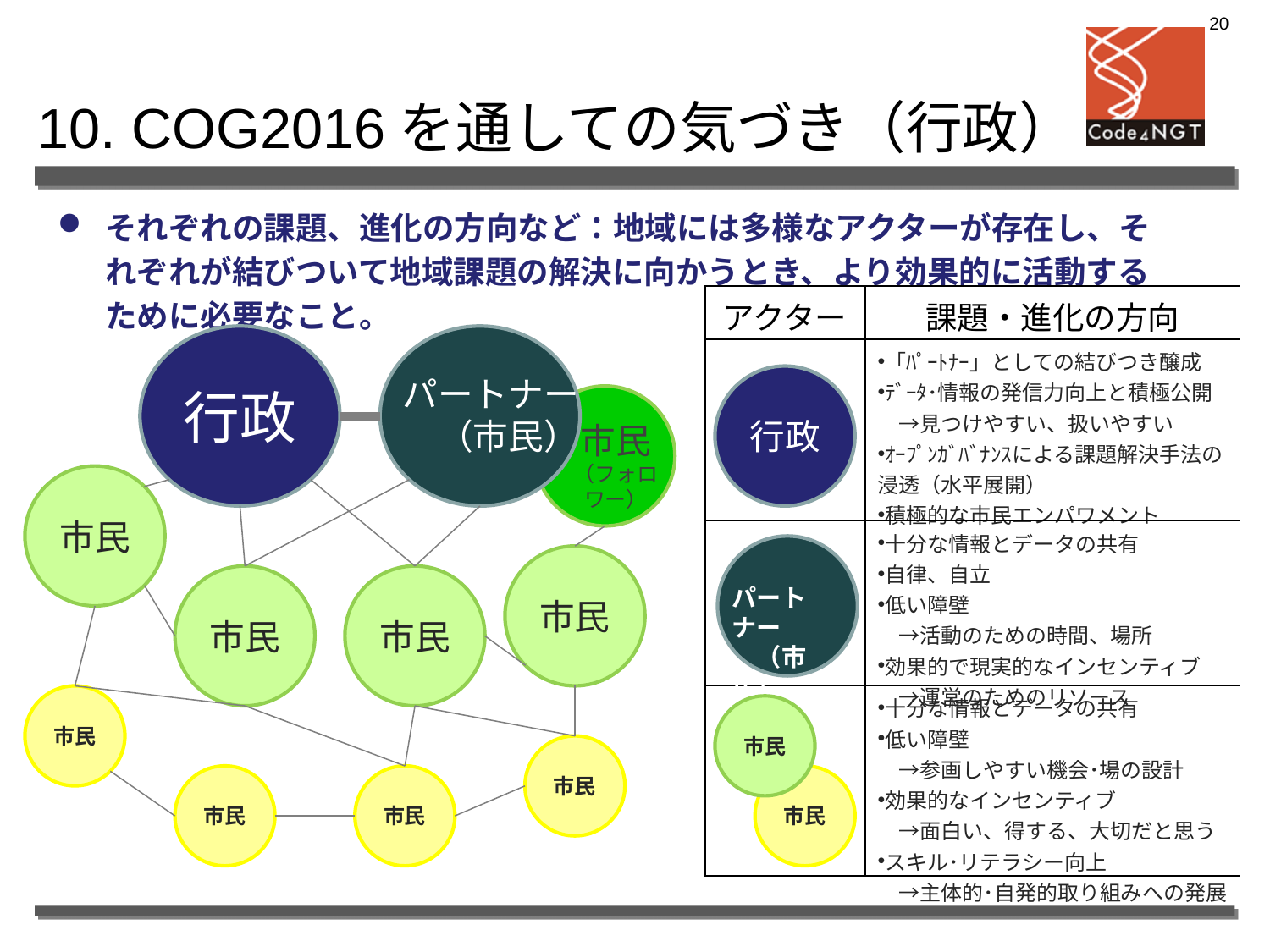

20
10. COG2016を通しての気づき（行政）
それぞれの課題、進化の方向など：地域には多様なアクターが存在し、それぞれが結びついて地域課題の解決に向かうとき、より効果的に活動するために必要なこと。
| アクター | 課題・進化の方向 |
| --- | --- |
|  | 「ﾊﾟｰﾄﾅｰ」としての結びつき醸成 ﾃﾞｰﾀ･情報の発信力向上と積極公開 　→見つけやすい、扱いやすい ｵｰﾌﾟﾝｶﾞﾊﾞﾅﾝｽによる課題解決手法の浸透（水平展開） 積極的な市民エンパワメント |
|  | 十分な情報とデータの共有 自律、自立 低い障壁 　→活動のための時間、場所 効果的で現実的なインセンティブ 　→運営のためのリソース |
|  | 十分な情報とデータの共有 低い障壁 　→参画しやすい機会･場の設計 効果的なインセンティブ 　→面白い、得する、大切だと思う スキル･リテラシー向上 　→主体的･自発的取り組みへの発展 |
行政

パートナー
　（市民）
行政

市民
（フォロワー）
市民

市民
市民
市民
パートナー
　（市民）
市民
市民
市民
市民
市民
市民